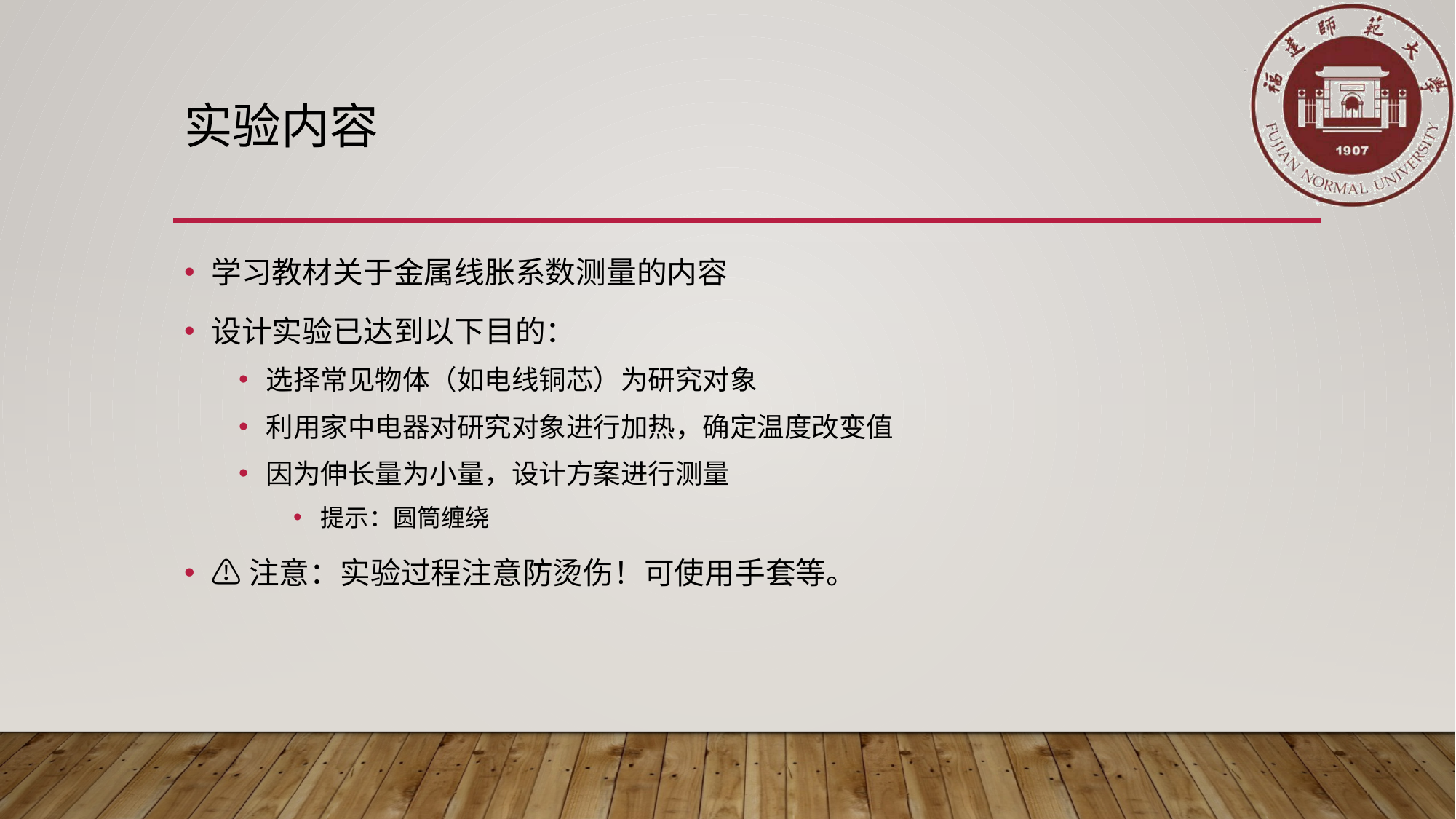

# 实验内容
学习教材关于金属线胀系数测量的内容
设计实验已达到以下目的：
选择常见物体（如电线铜芯）为研究对象
利用家中电器对研究对象进行加热，确定温度改变值
因为伸长量为小量，设计方案进行测量
提示：圆筒缠绕
⚠️注意：实验过程注意防烫伤！可使用手套等。